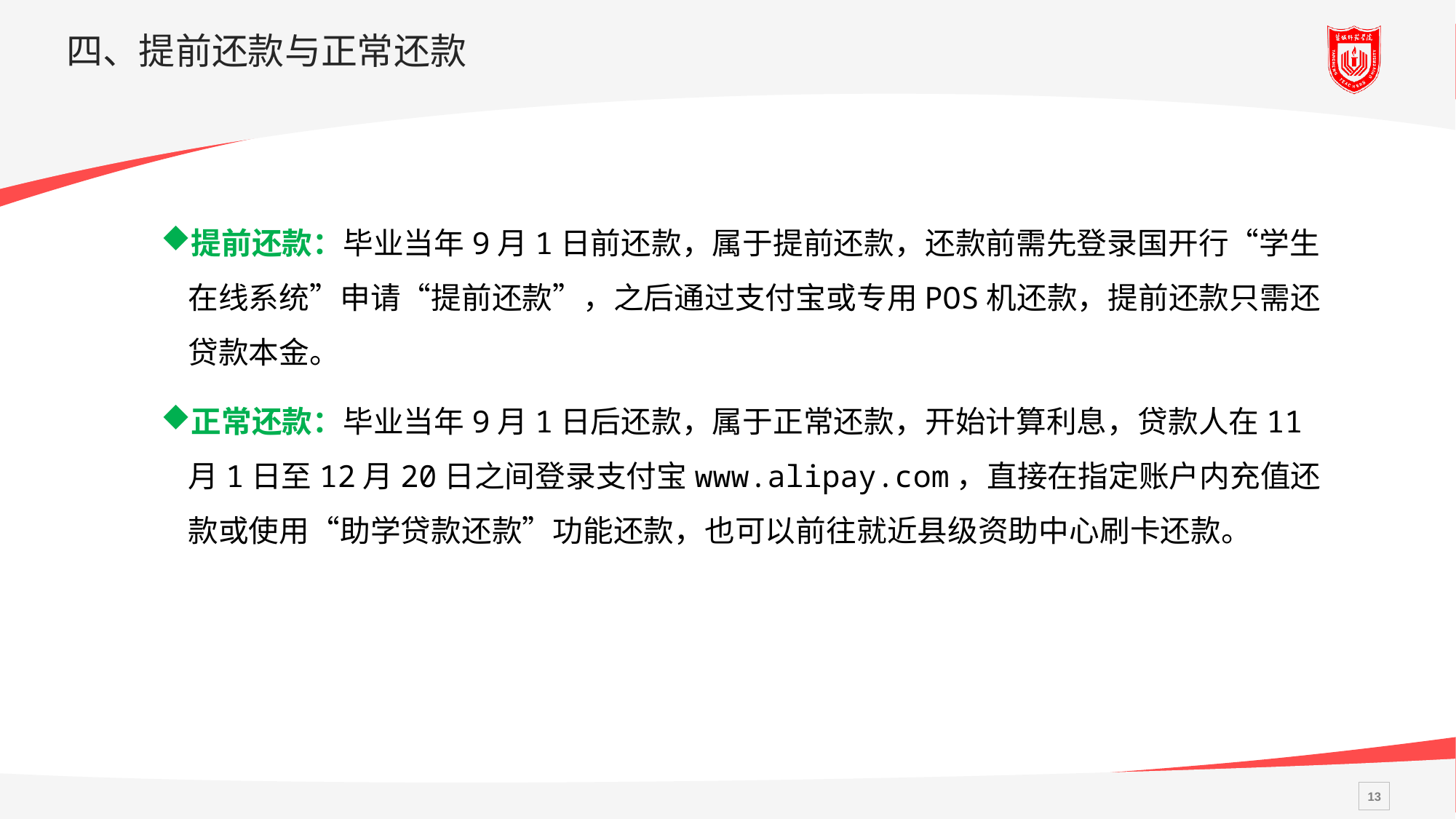

# 四、提前还款与正常还款
提前还款：毕业当年9月1日前还款，属于提前还款，还款前需先登录国开行“学生在线系统”申请“提前还款”，之后通过支付宝或专用POS机还款，提前还款只需还贷款本金。
正常还款：毕业当年9月1日后还款，属于正常还款，开始计算利息，贷款人在11月1日至12月20日之间登录支付宝www.alipay.com，直接在指定账户内充值还款或使用“助学贷款还款”功能还款，也可以前往就近县级资助中心刷卡还款。